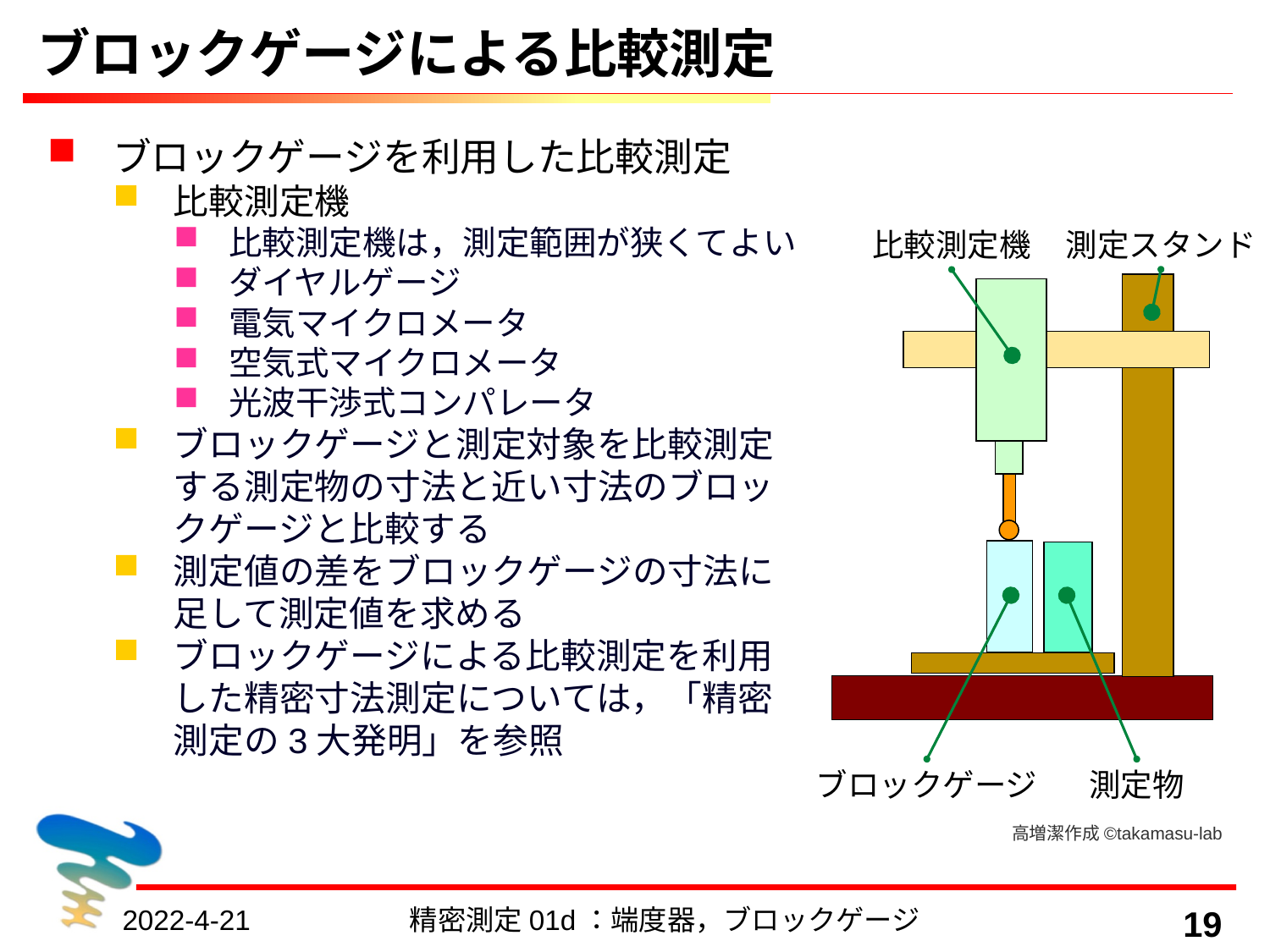

# ブロックゲージによる比較測定
ブロックゲージを利用した比較測定
比較測定機
比較測定機は，測定範囲が狭くてよい
ダイヤルゲージ
電気マイクロメータ
空気式マイクロメータ
光波干渉式コンパレータ
ブロックゲージと測定対象を比較測定する測定物の寸法と近い寸法のブロックゲージと比較する
測定値の差をブロックゲージの寸法に足して測定値を求める
ブロックゲージによる比較測定を利用した精密寸法測定については，「精密測定の3大発明」を参照
測定スタンド
比較測定機

ブロックゲージ
測定物
高増潔作成©takamasu-lab
2022-4-21
精密測定01d：端度器，ブロックゲージ
19